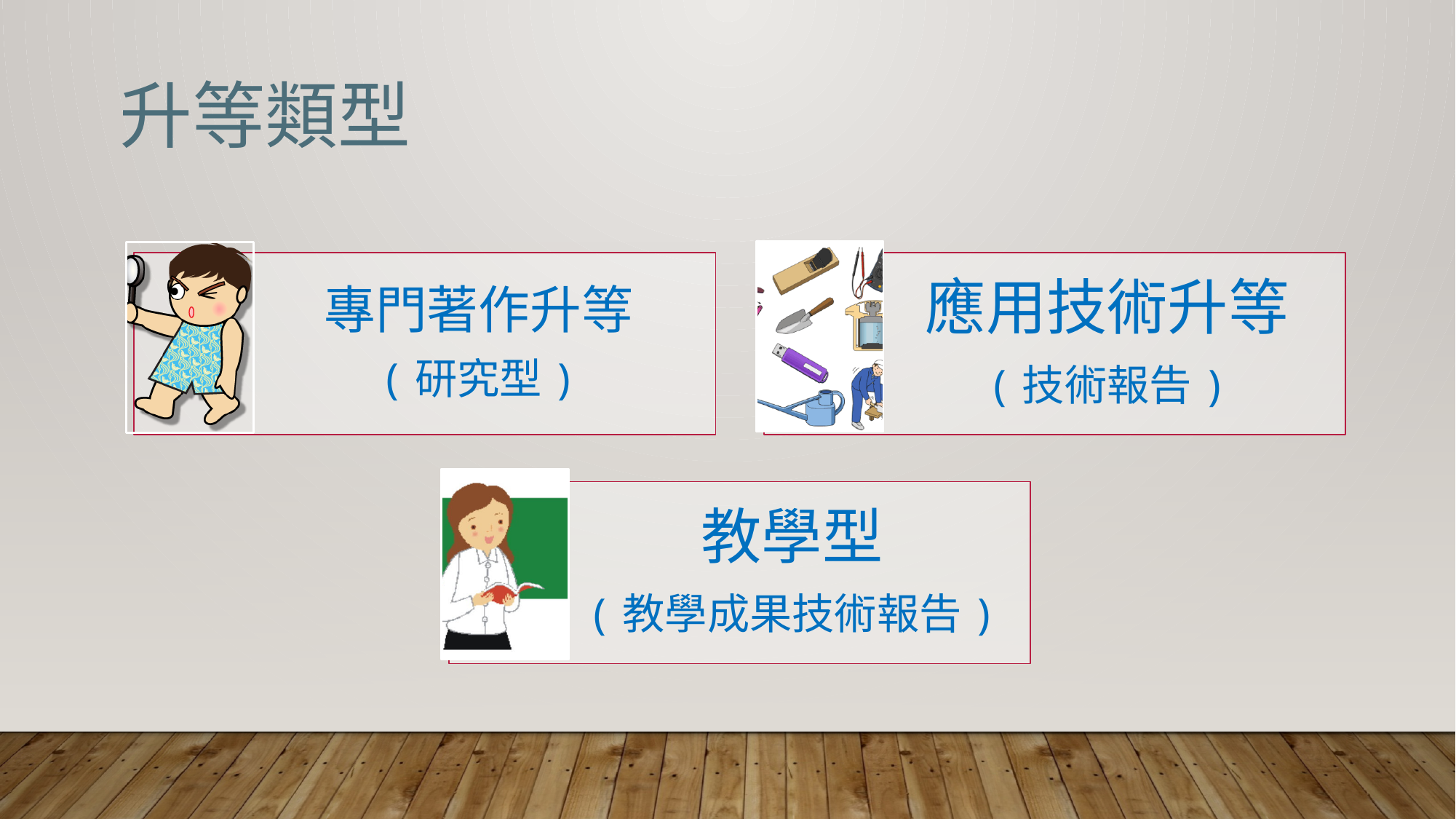

# 升等類型
專門著作升等
(研究型)
應用技術升等
(技術報告)
教學型
(教學成果技術報告)